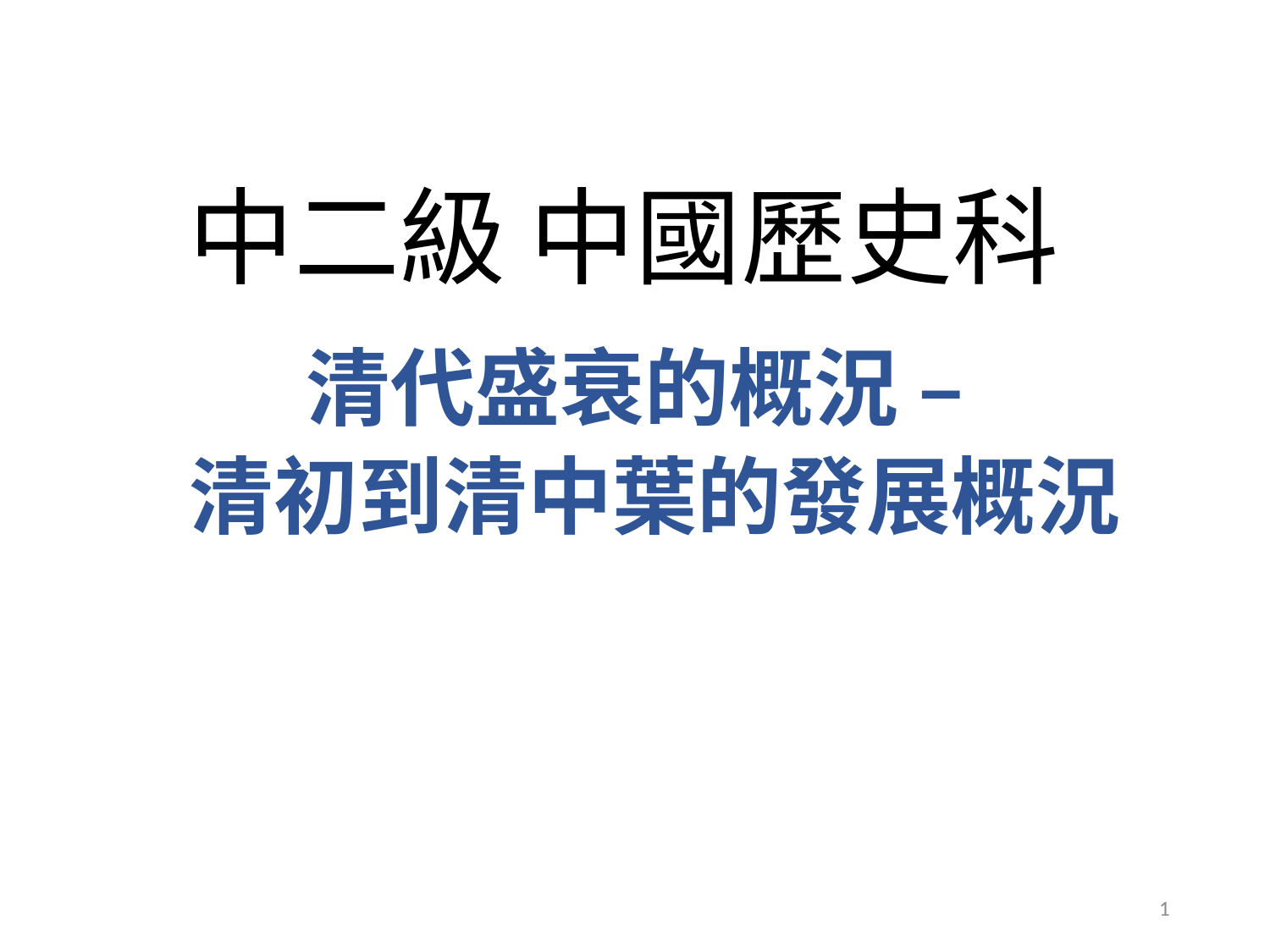

# 中二級 中國歷史科
清代盛衰的概況 –
 清初到清中葉的發展概況

1